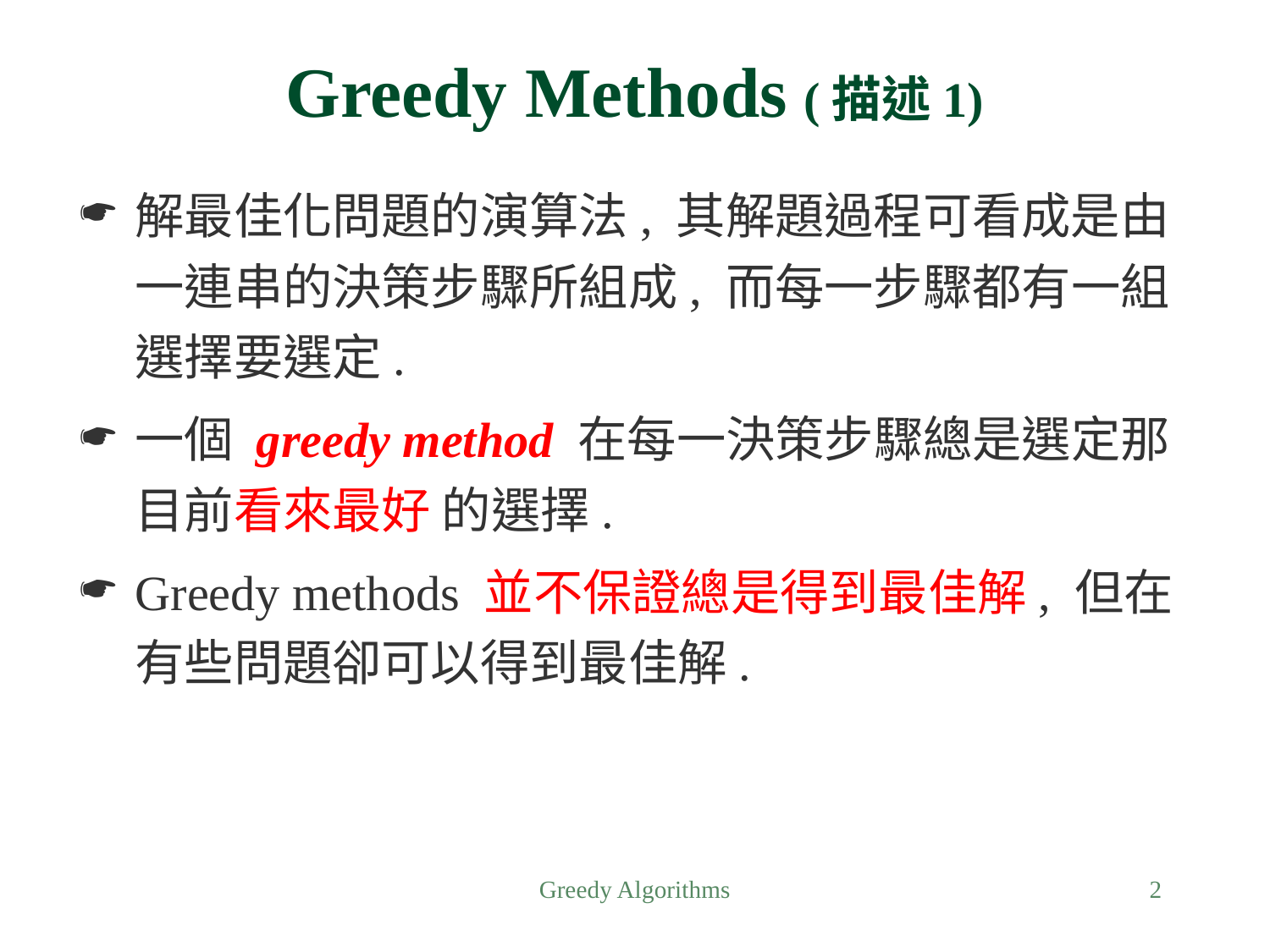

# Greedy Methods (描述1)
解最佳化問題的演算法, 其解題過程可看成是由一連串的決策步驟所組成, 而每一步驟都有一組選擇要選定.
一個 greedy method 在每一決策步驟總是選定那目前看來最好 的選擇.
Greedy methods 並不保證總是得到最佳解, 但在有些問題卻可以得到最佳解.
Greedy Algorithms
2